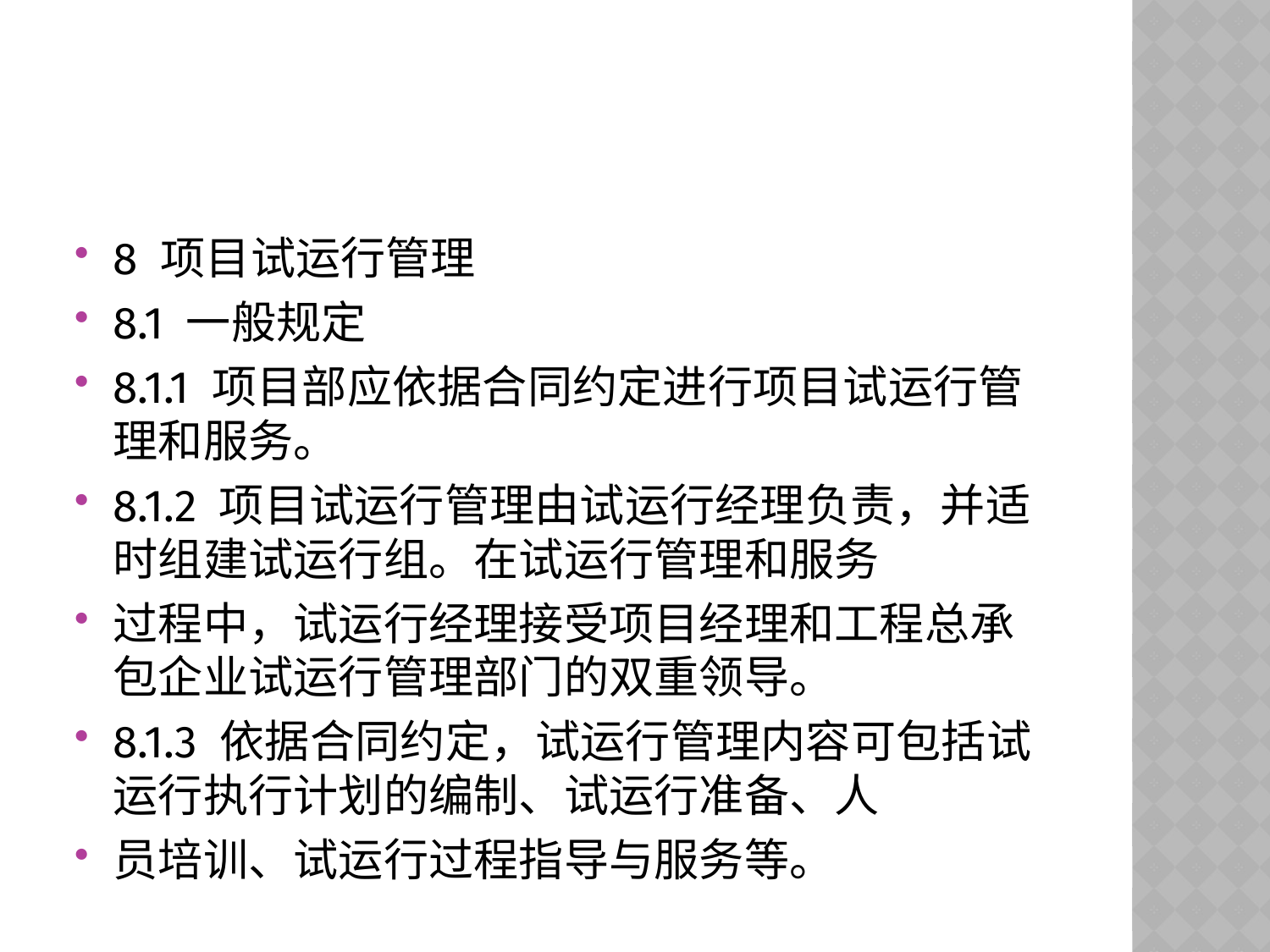

#
8 项目试运行管理
8.1 一般规定
8.1.1 项目部应依据合同约定进行项目试运行管理和服务。
8.1.2 项目试运行管理由试运行经理负责，并适时组建试运行组。在试运行管理和服务
过程中，试运行经理接受项目经理和工程总承包企业试运行管理部门的双重领导。
8.1.3 依据合同约定，试运行管理内容可包括试运行执行计划的编制、试运行准备、人
员培训、试运行过程指导与服务等。